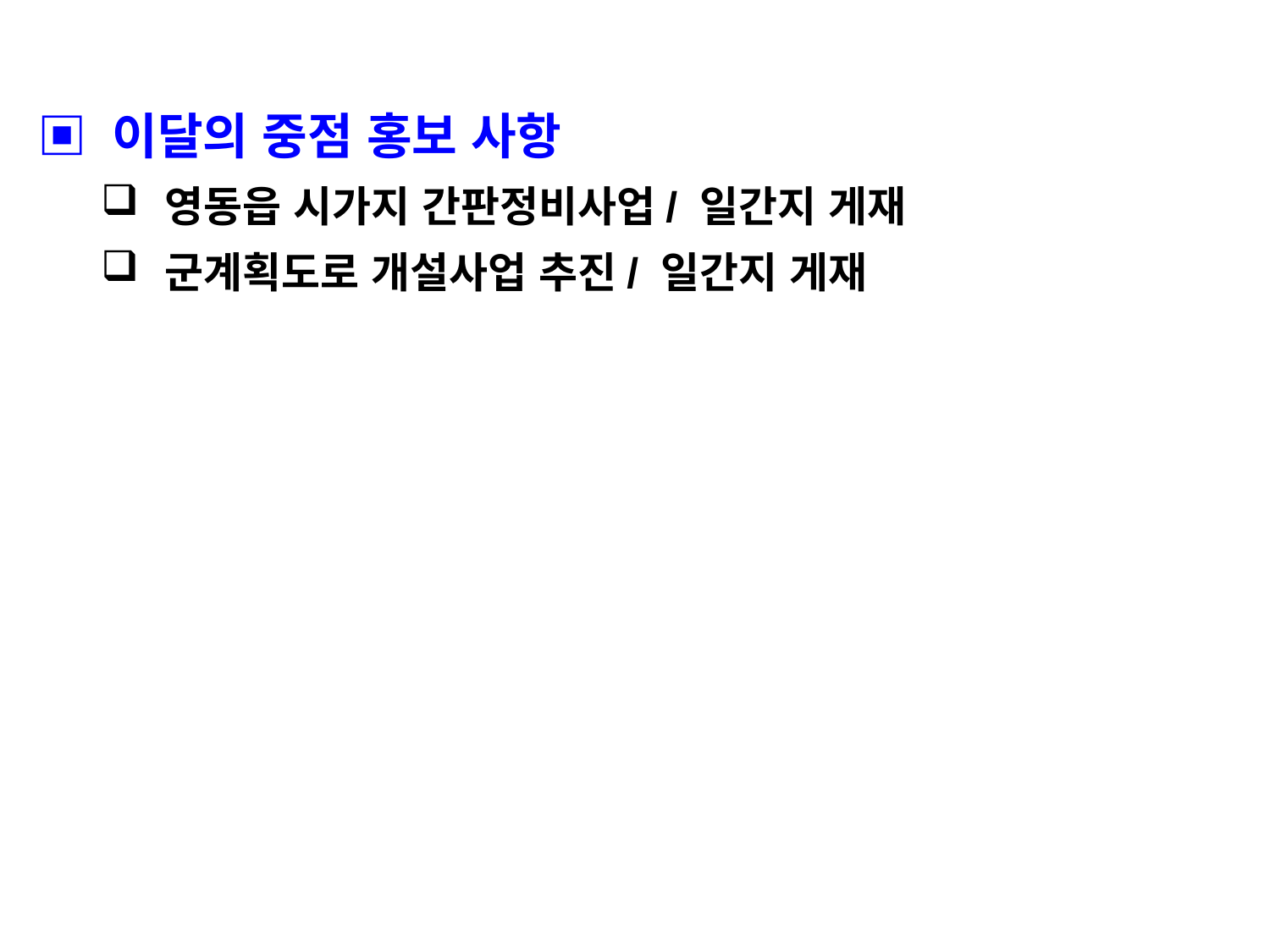

▣ 이달의 중점 홍보 사항
영동읍 시가지 간판정비사업/ 일간지 게재
군계획도로 개설사업 추진/ 일간지 게재